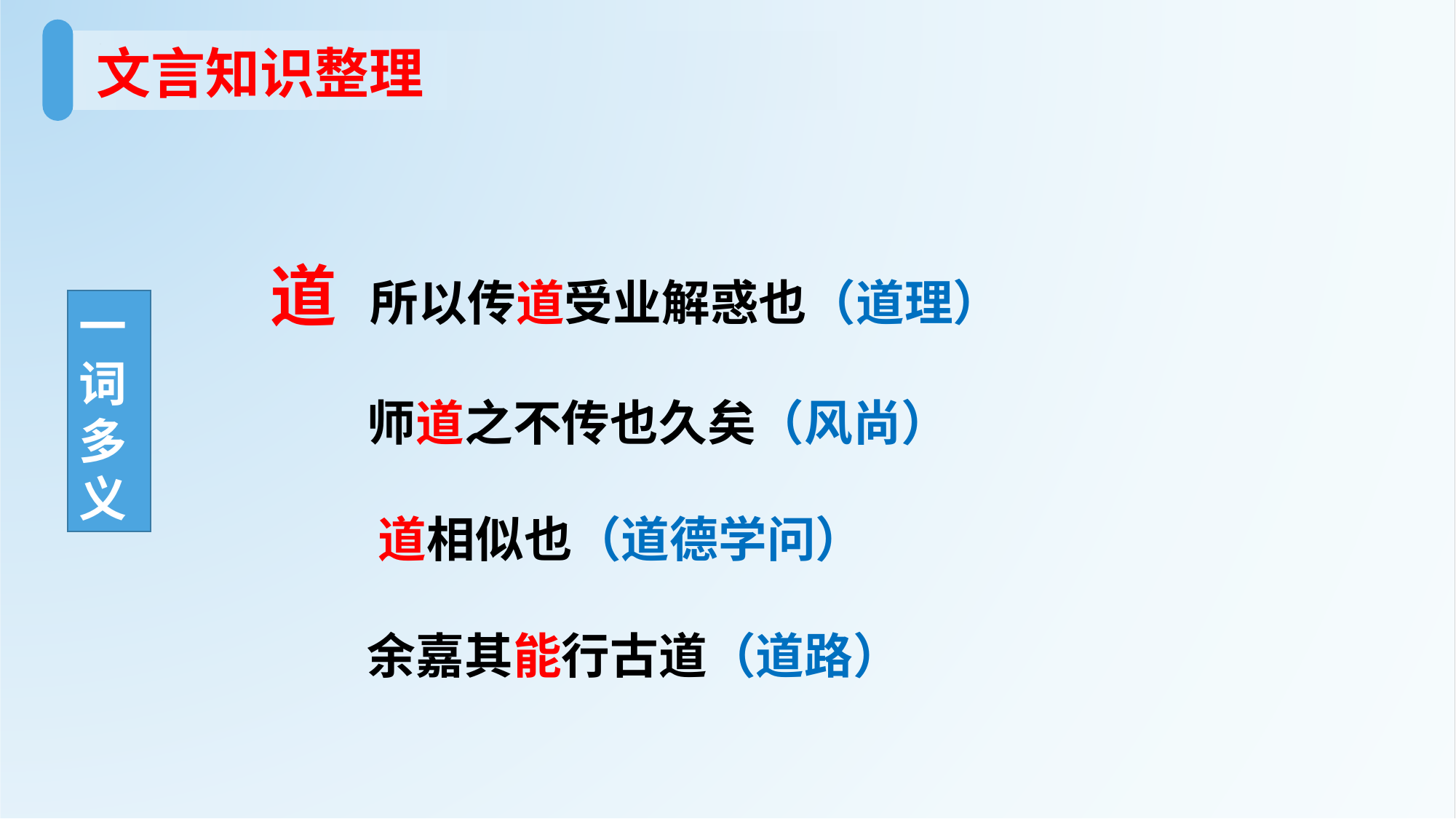

文言知识整理
道   所以传道受业解惑也（道理）
　　师道之不传也久矣（风尚）
　　 道相似也（道德学问）
　　余嘉其能行古道（道路）
一 词 多 义